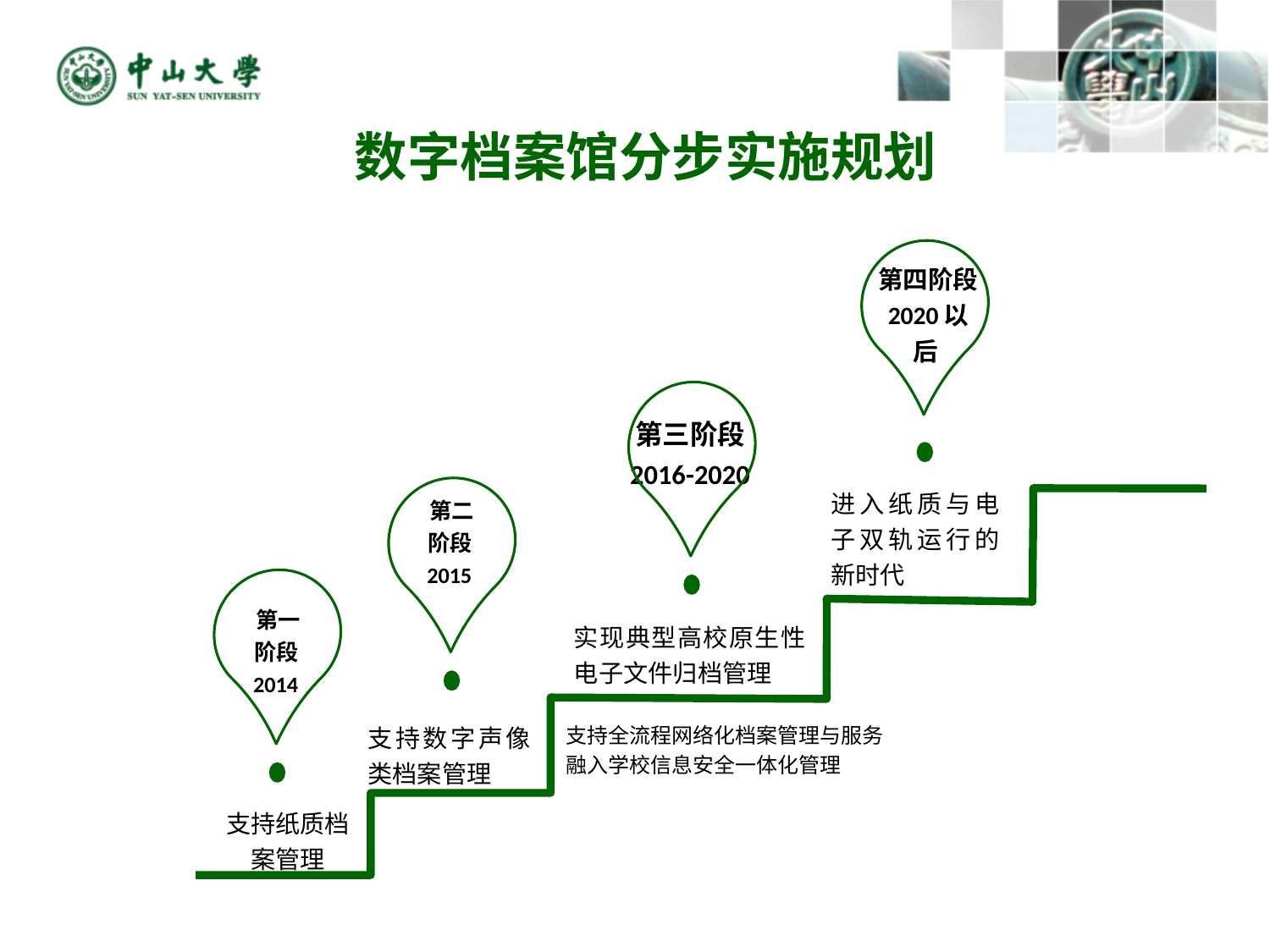

数字档案馆分步实施规划

第四阶段
2020以后

第三阶段
2016-2020

进入纸质与电子双轨运行的新时代

第二
阶段2015

第一
阶段2014

实现典型高校原生性电子文件归档管理

支持数字声像类档案管理
支持全流程网络化档案管理与服务
融入学校信息安全一体化管理
支持纸质档案管理
40